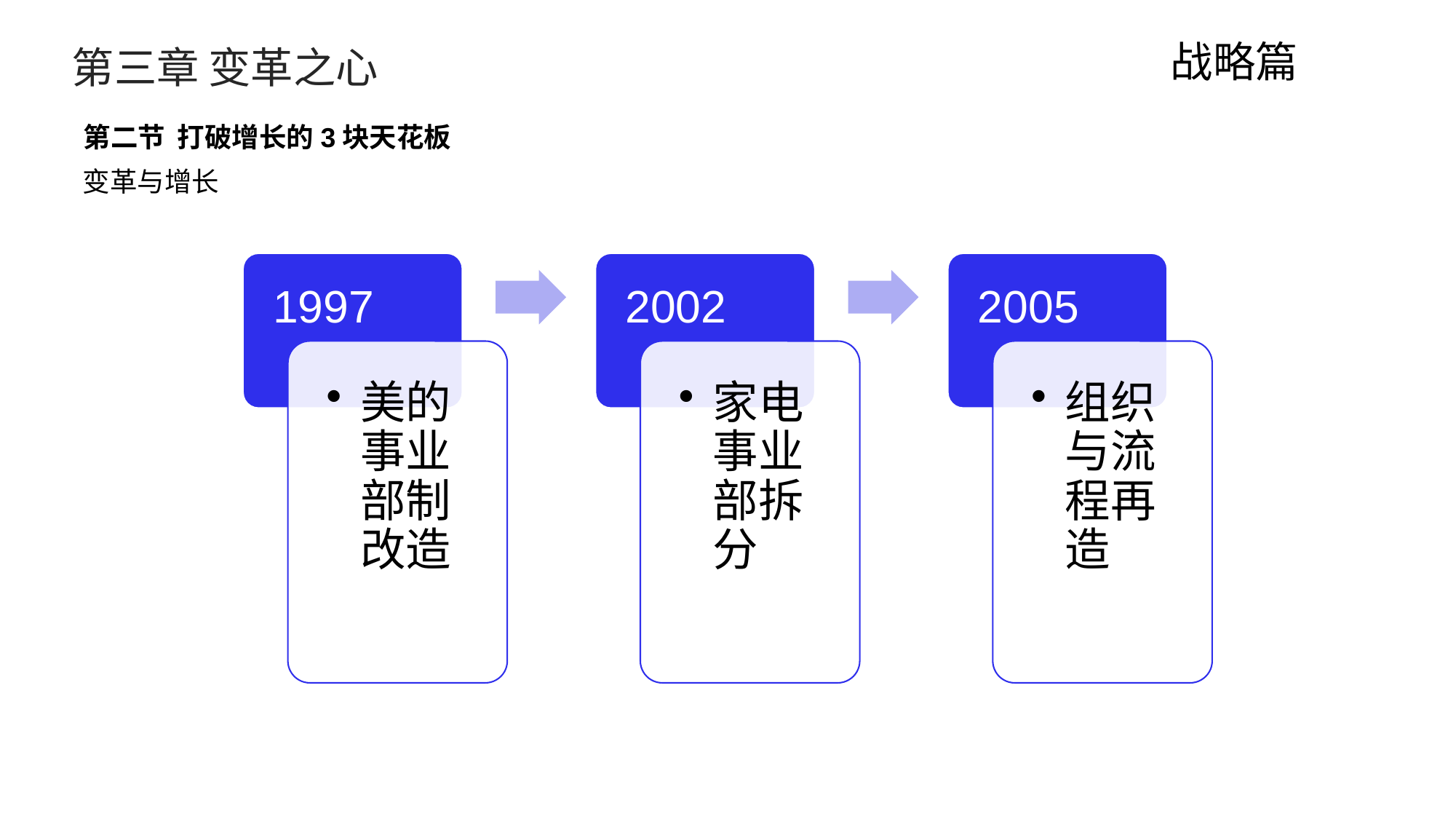

战略篇
第三章 变革之心
第二节  打破增长的3块天花板
变革与增长
1997
美的事业部制改造

2002
家电事业部拆分

2005
组织与流程再造